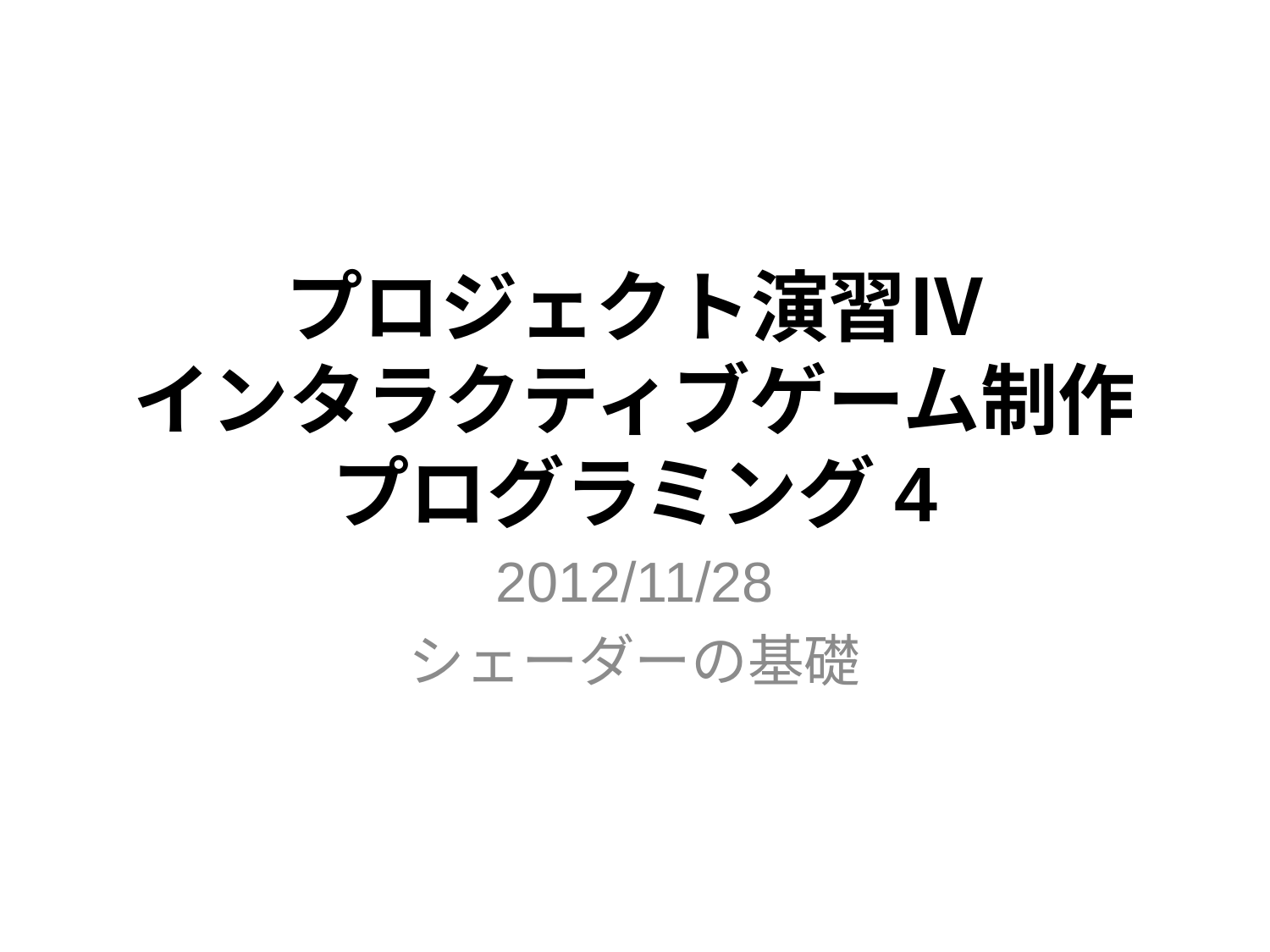

# プロジェクト演習Ⅳ インタラクティブゲーム制作 プログラミング4
2012/11/28
シェーダーの基礎